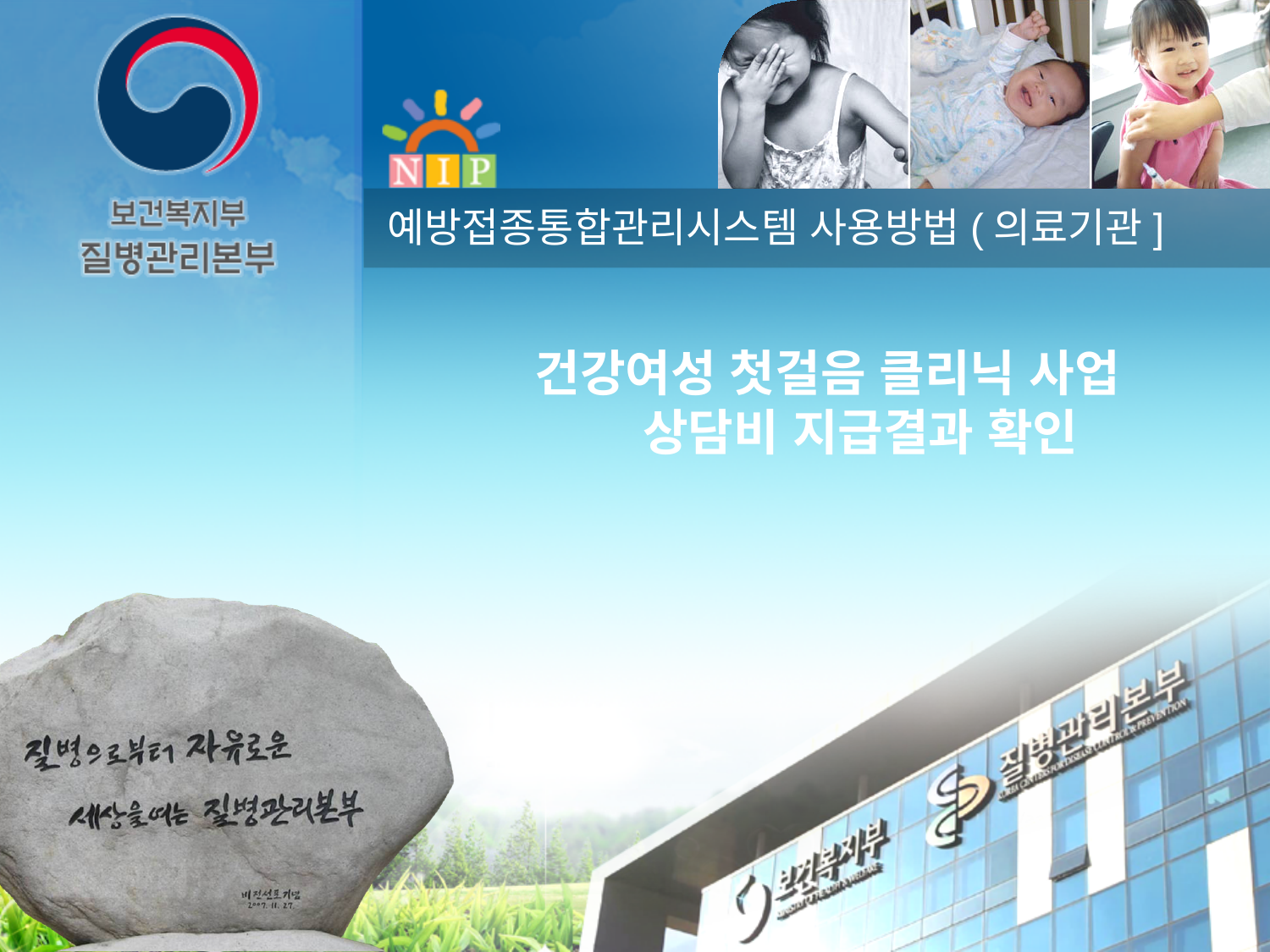

예방접종통합관리시스템 사용방법(의료기관]
건강여성 첫걸음 클리닉 사업
       상담비 지급결과 확인